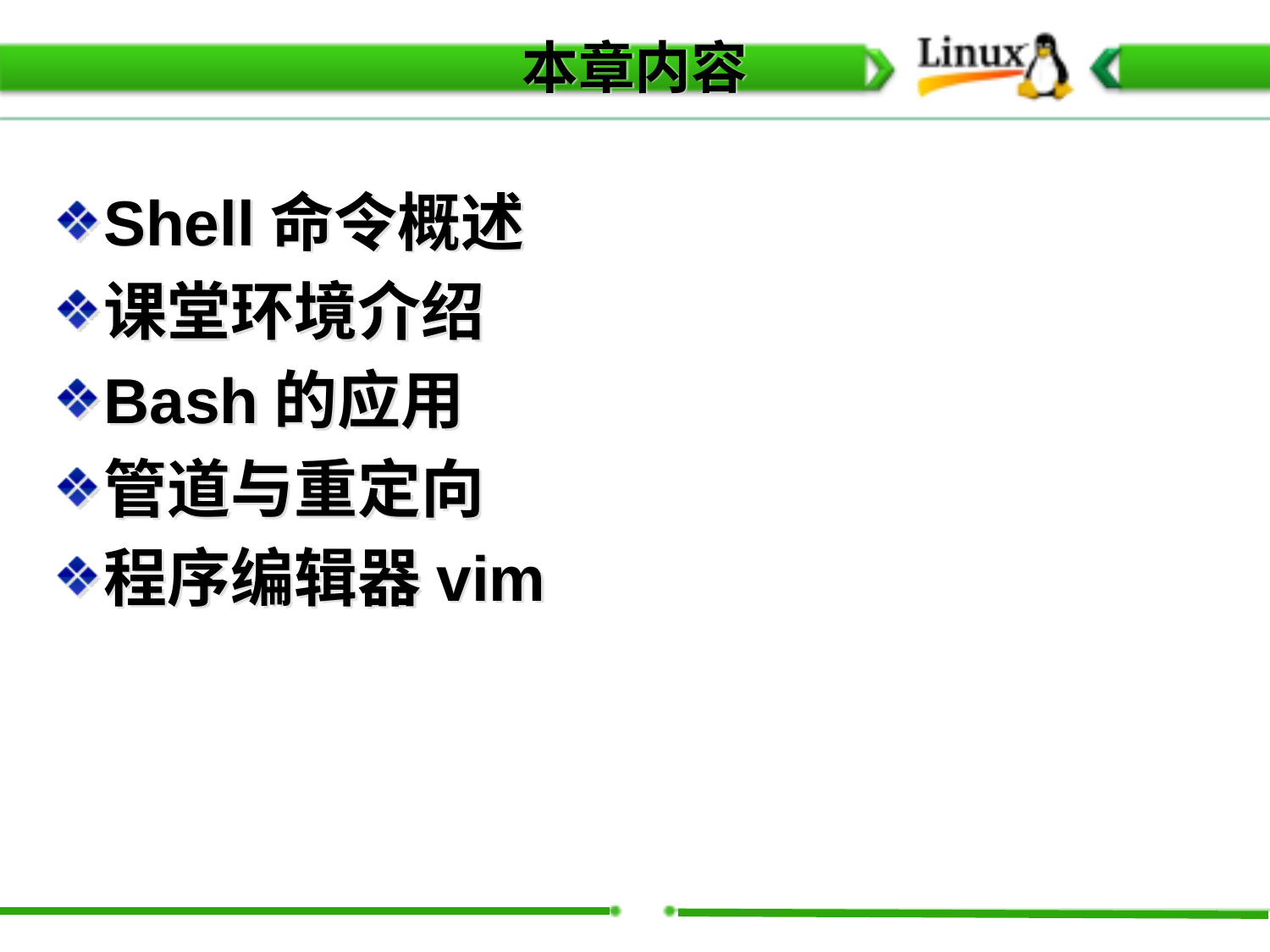

本章内容
Shell命令概述
课堂环境介绍
Bash的应用
管道与重定向
程序编辑器vim

2